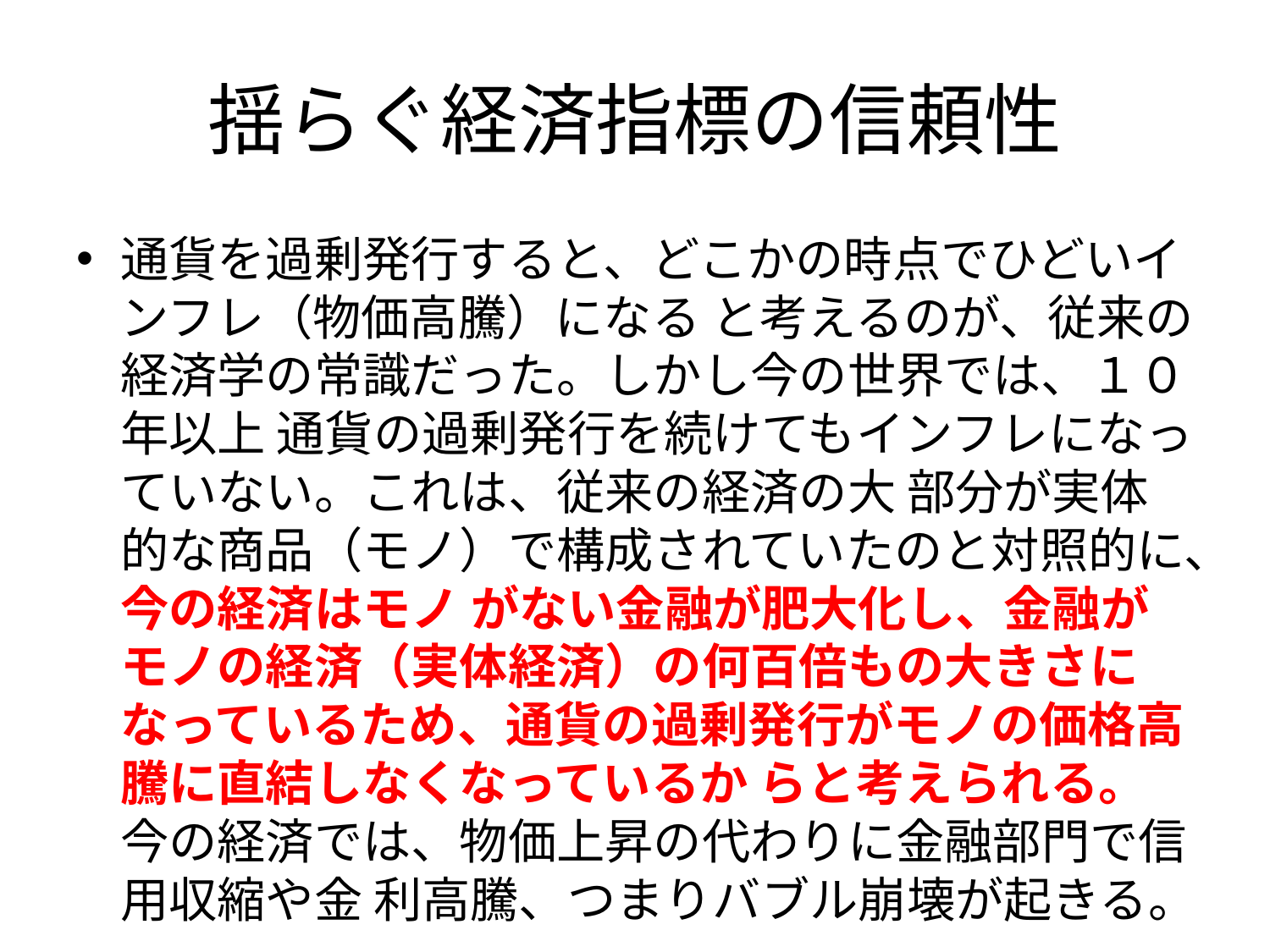

# 揺らぐ経済指標の信頼性
通貨を過剰発行すると、どこかの時点でひどいインフレ（物価高騰）になる と考えるのが、従来の経済学の常識だった。しかし今の世界では、１０年以上 通貨の過剰発行を続けてもインフレになっていない。これは、従来の経済の大 部分が実体的な商品（モノ）で構成されていたのと対照的に、今の経済はモノ がない金融が肥大化し、金融がモノの経済（実体経済）の何百倍もの大きさに なっているため、通貨の過剰発行がモノの価格高騰に直結しなくなっているか らと考えられる。今の経済では、物価上昇の代わりに金融部門で信用収縮や金 利高騰、つまりバブル崩壊が起きる。